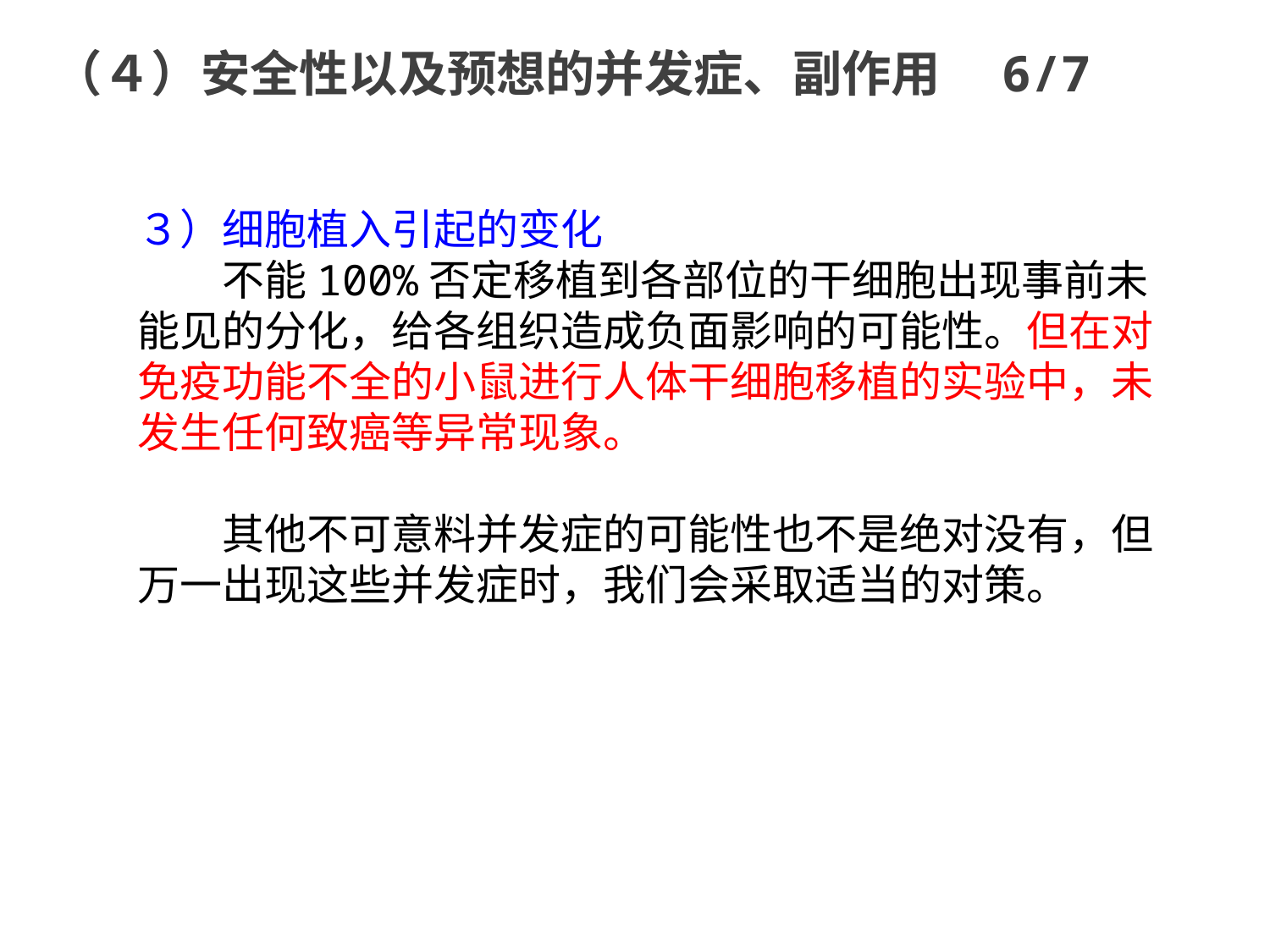

（４）安全性以及预想的并发症、副作用　6/7
３）细胞植入引起的变化
　　不能100%否定移植到各部位的干细胞出现事前未能见的分化，给各组织造成负面影响的可能性。但在对免疫功能不全的小鼠进行人体干细胞移植的实验中，未发生任何致癌等异常现象。

　　其他不可意料并发症的可能性也不是绝对没有，但万一出现这些并发症时，我们会采取适当的对策。